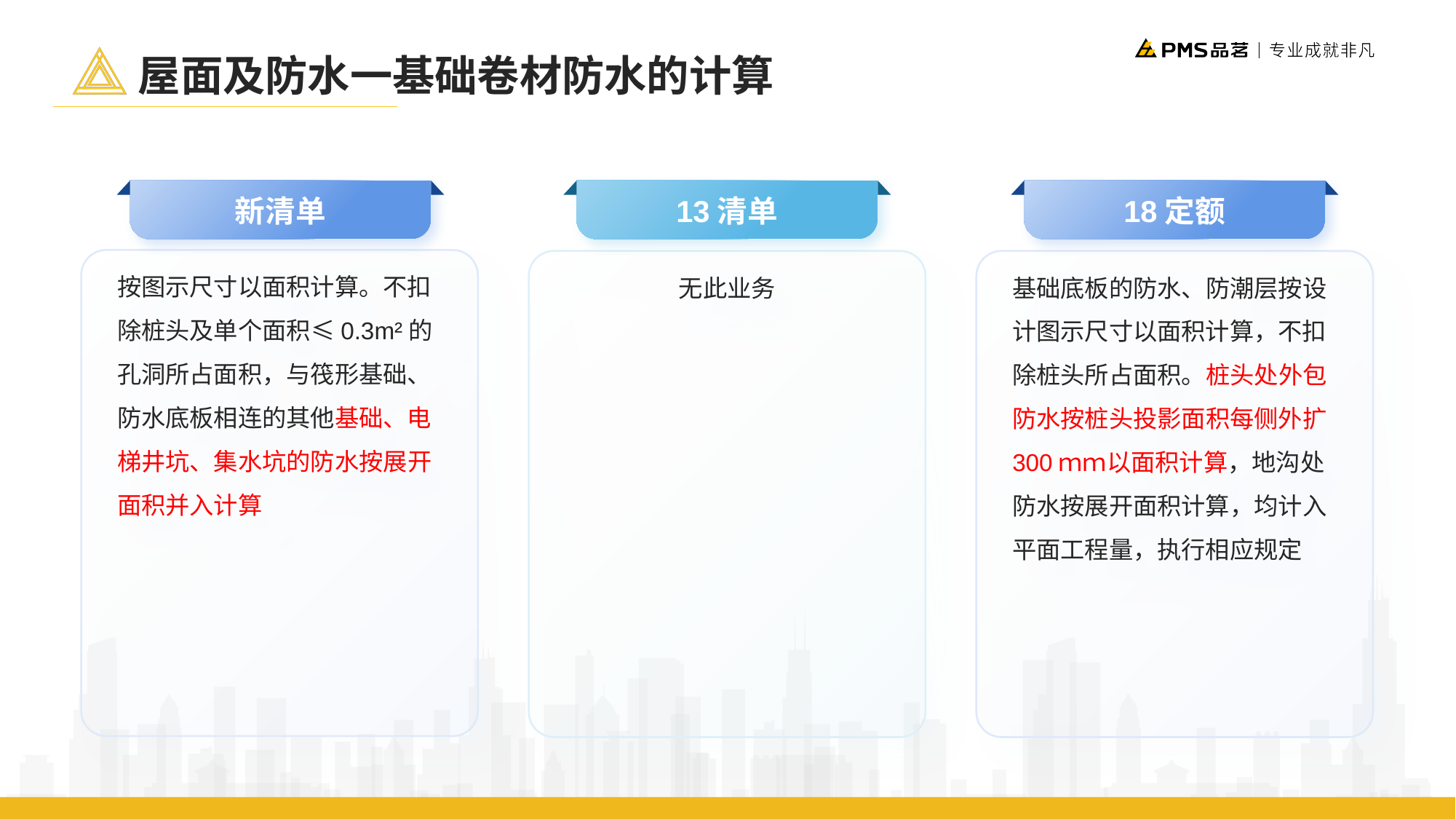

屋面及防水一基础卷材防水的计算

新清单

13清单

18定额

按图示尺寸以面积计算。不扣除桩头及单个面积≤0.3m²的孔洞所占面积，与筏形基础、防水底板相连的其他基础、电梯井坑、集水坑的防水按展开面积并入计算
无此业务
基础底板的防水、防潮层按设计图示尺寸以面积计算，不扣除桩头所占面积。桩头处外包防水按桩头投影面积每侧外扩300ｍｍ以面积计算，地沟处防水按展开面积计算，均计入平面工程量，执行相应规定